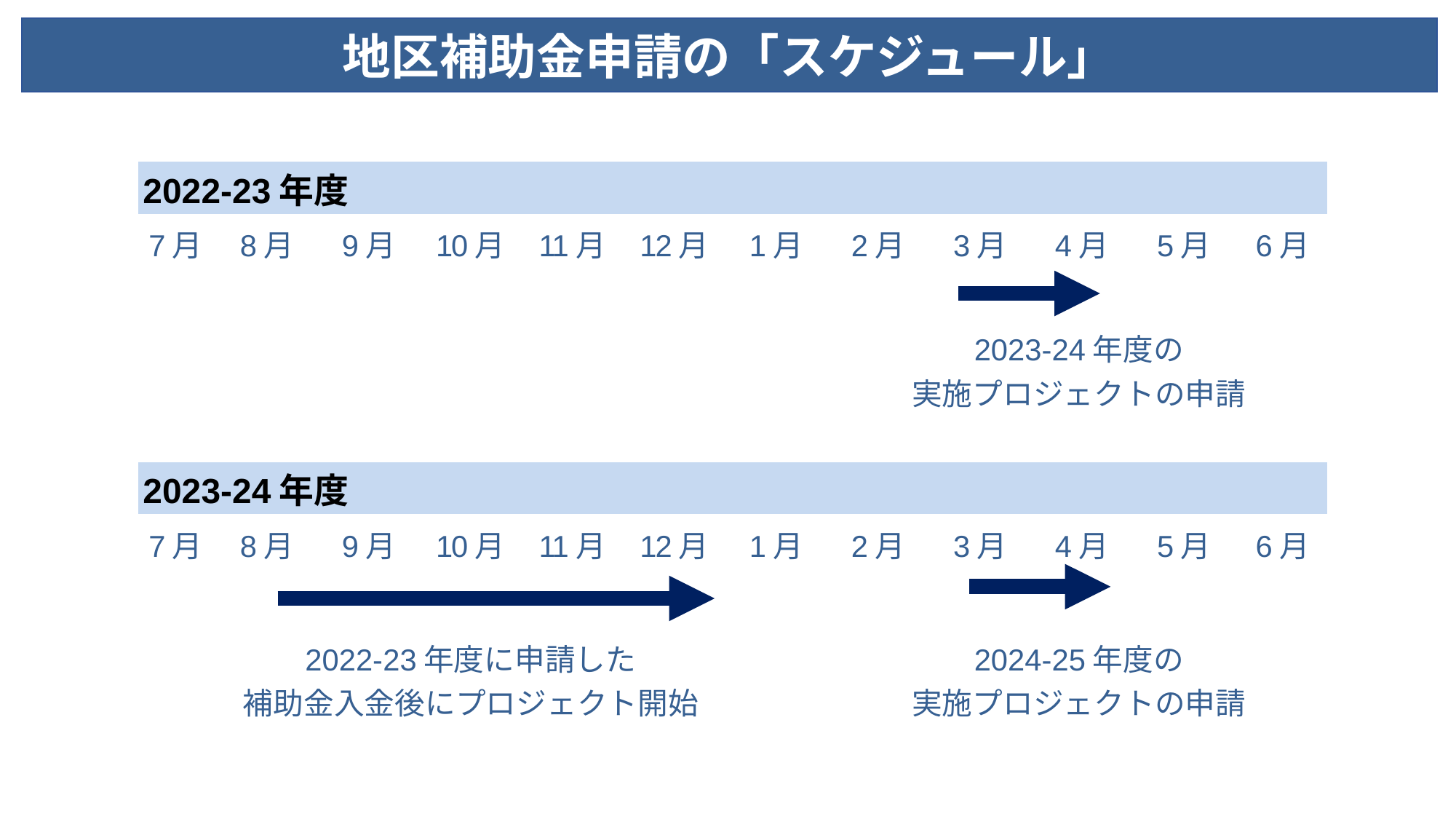

地区補助金申請の「スケジュール」
| 2022-23年度 |  |  |  |  |  |  |  |  |  |  |  |
| --- | --- | --- | --- | --- | --- | --- | --- | --- | --- | --- | --- |
| 7月 | 8月 | 9月 | 10月 | 11月 | 12月 | 1月 | 2月 | 3月 | 4月 | 5月 | 6月 |
|  |  |  |  |  |  |  |  |  |  |  |  |
|  |  |  |  |  |  |  | 2023-24年度の 実施プロジェクトの申請 |  |  |  |  |
|  |  |  |  |  |  |  |  |  |  |  |  |
| 2023-24年度 |  |  |  |  |  |  |  |  |  |  |  |
| 7月 | 8月 | 9月 | 10月 | 11月 | 12月 | 1月 | 2月 | 3月 | 4月 | 5月 | 6月 |
|  |  |  |  |  |  |  |  |  |  |  |  |
|  | 2022-23年度に申請した 補助金入金後にプロジェクト開始 |  |  |  |  |  | 2024-25年度の 実施プロジェクトの申請 |  |  |  |  |
|  |  |  |  |  |  |  |  |  |  |  |  |
|  |  |  |  |  |  |  |  |  |  |  |  |